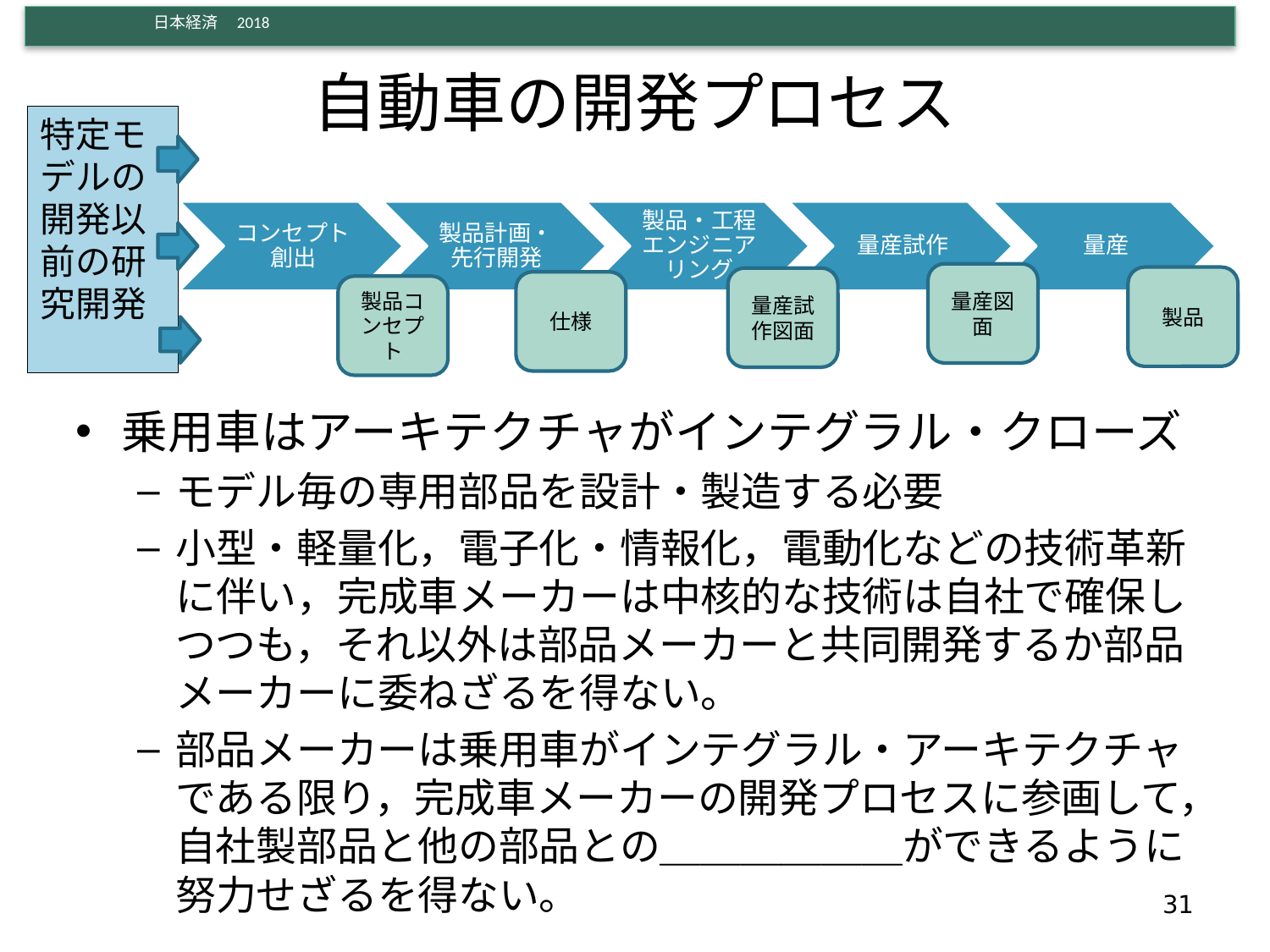

コンセプト創出
製品計画・先行開発
製品・工程エンジニアリング
量産試作
量産
特定モデルの開発以前の研究開発

量産図面
製品
量産試作図面
仕様
製品コンセプト

# 自動車の開発プロセス
乗用車はアーキテクチャがインテグラル・クローズ
モデル毎の専用部品を設計・製造する必要
小型・軽量化，電子化・情報化，電動化などの技術革新に伴い，完成車メーカーは中核的な技術は自社で確保しつつも，それ以外は部品メーカーと共同開発するか部品メーカーに委ねざるを得ない。
部品メーカーは乗用車がインテグラル・アーキテクチャである限り，完成車メーカーの開発プロセスに参画して，自社製部品と他の部品との＿＿＿＿＿＿ができるように努力せざるを得ない。
31